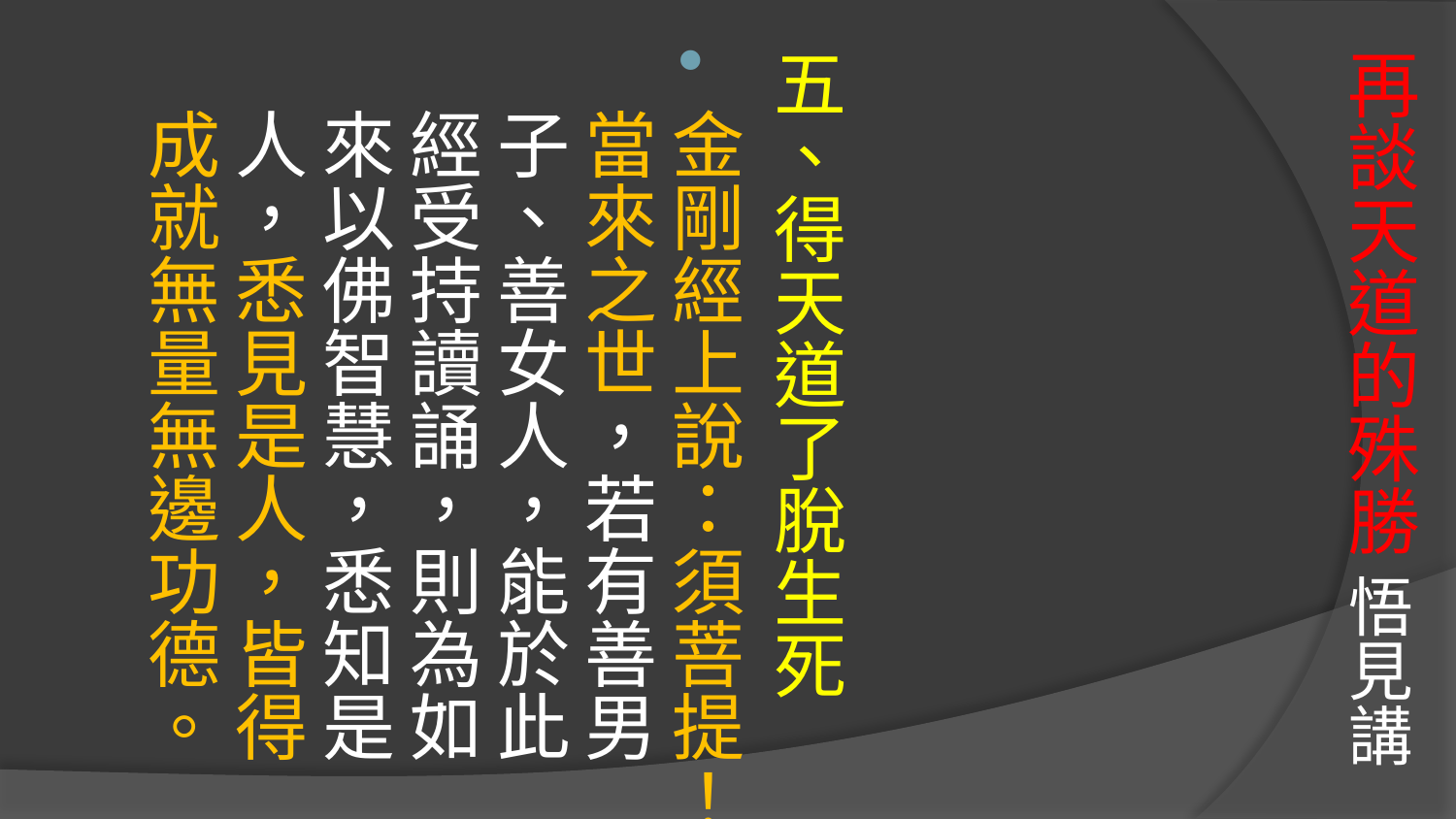

# 再談天道的殊勝 悟見講
五、得天道了脫生死
金剛經上說：須菩提！當來之世，若有善男子、善女人，能於此經受持讀誦，則為如來以佛智慧，悉知是人，悉見是人，皆得成就無量無邊功德。